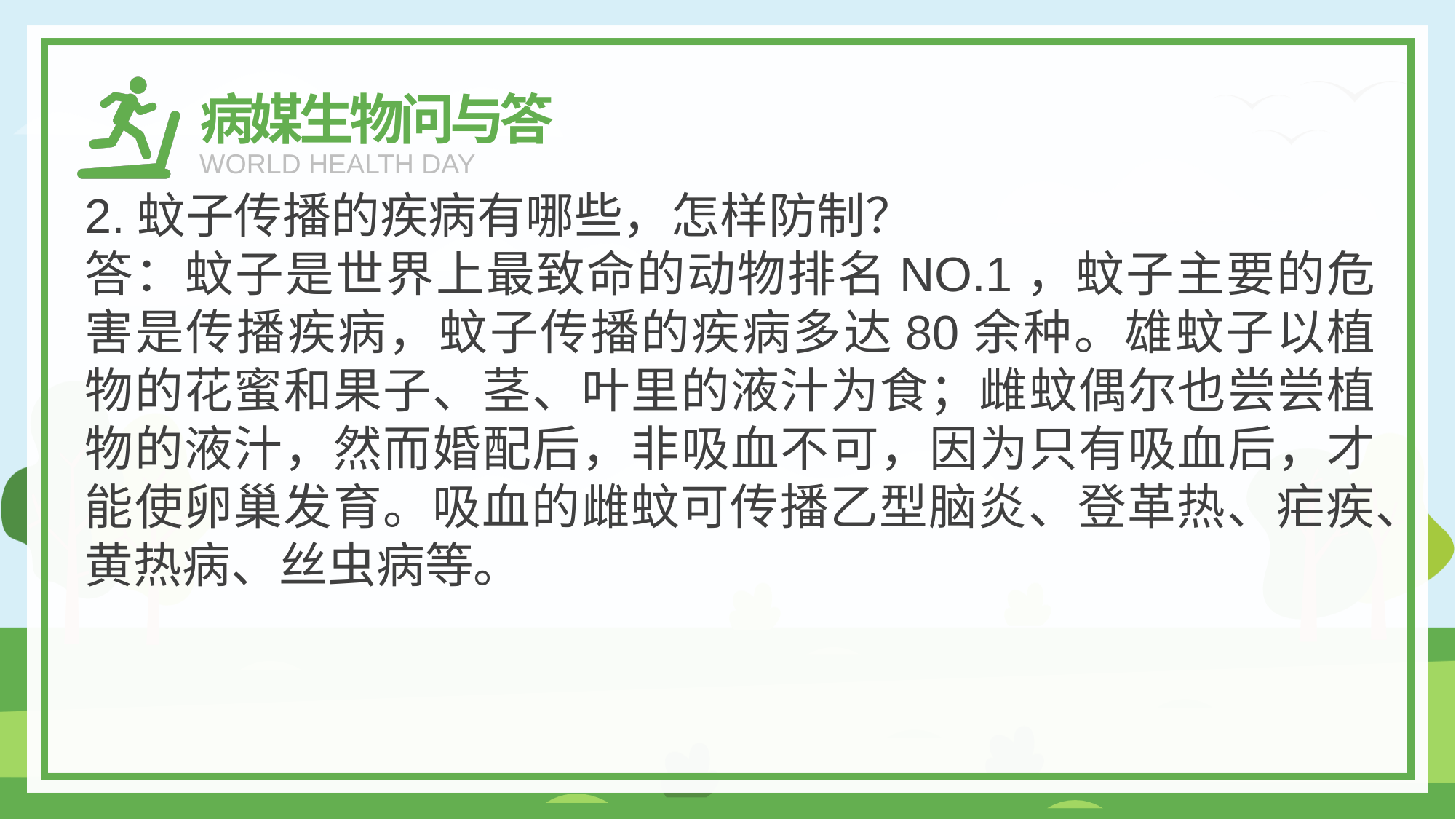

病媒生物问与答
WORLD HEALTH DAY
2.蚊子传播的疾病有哪些，怎样防制？
答：蚊子是世界上最致命的动物排名NO.1，蚊子主要的危害是传播疾病，蚊子传播的疾病多达80余种。雄蚊子以植物的花蜜和果子、茎、叶里的液汁为食；雌蚊偶尔也尝尝植物的液汁，然而婚配后，非吸血不可，因为只有吸血后，才能使卵巢发育。吸血的雌蚊可传播乙型脑炎、登革热、疟疾、黄热病、丝虫病等。